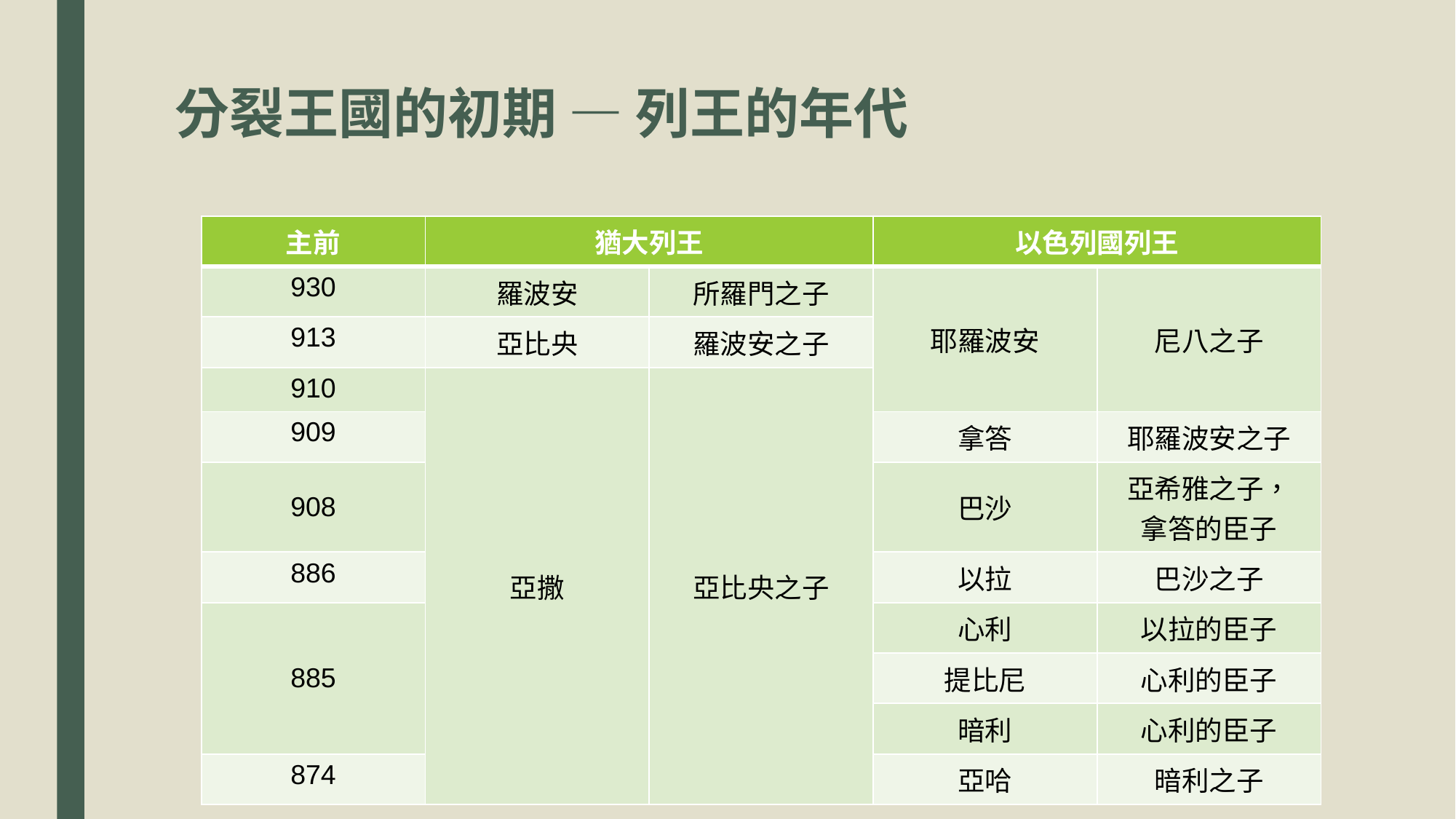

# 分裂王國的初期 — 列王的年代
| 主前 | 猶大列王 |  | 以色列國列王 |  |
| --- | --- | --- | --- | --- |
| 930 | 羅波安 | 所羅門之子 | 耶羅波安 | 尼八之子 |
| 913 | 亞比央 | 羅波安之子 |  |  |
| 910 | 亞撒 | 亞比央之子 |  |  |
| 909 |  |  | 拿答 | 耶羅波安之子 |
| 908 |  |  | 巴沙 | 亞希雅之子， 拿答的臣子 |
| 886 |  |  | 以拉 | 巴沙之子 |
| 885 |  |  | 心利 | 以拉的臣子 |
|  |  |  | 提比尼 | 心利的臣子 |
|  |  |  | 暗利 | 心利的臣子 |
| 874 |  |  | 亞哈 | 暗利之子 |
16